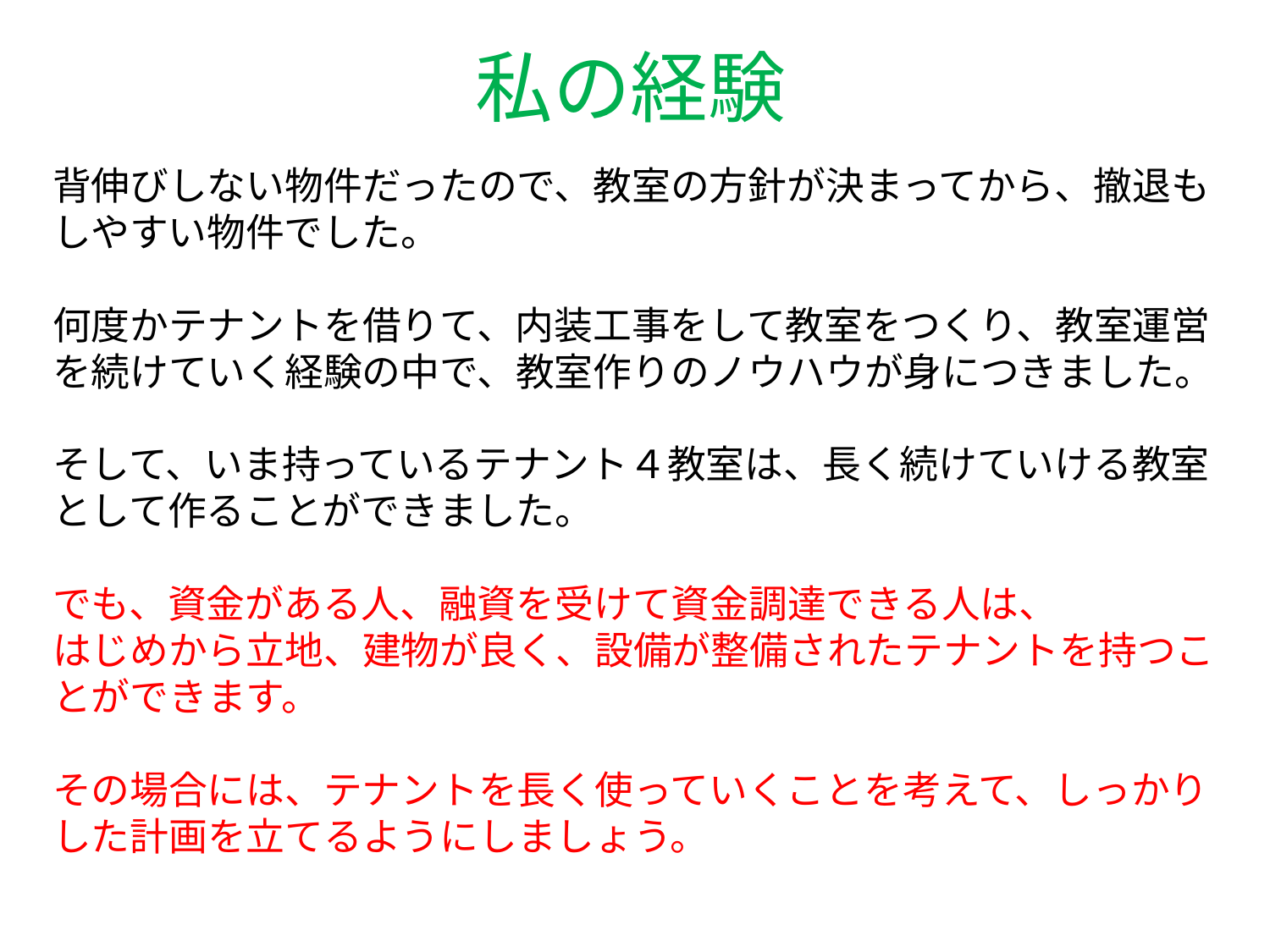

私の経験
# 背伸びしない物件だったので、教室の方針が決まってから、撤退もしやすい物件でした。 何度かテナントを借りて、内装工事をして教室をつくり、教室運営を続けていく経験の中で、教室作りのノウハウが身につきました。 そして、いま持っているテナント４教室は、長く続けていける教室として作ることができました。 でも、資金がある人、融資を受けて資金調達できる人は、 はじめから立地、建物が良く、設備が整備されたテナントを持つことができます。 その場合には、テナントを長く使っていくことを考えて、しっかりした計画を立てるようにしましょう。